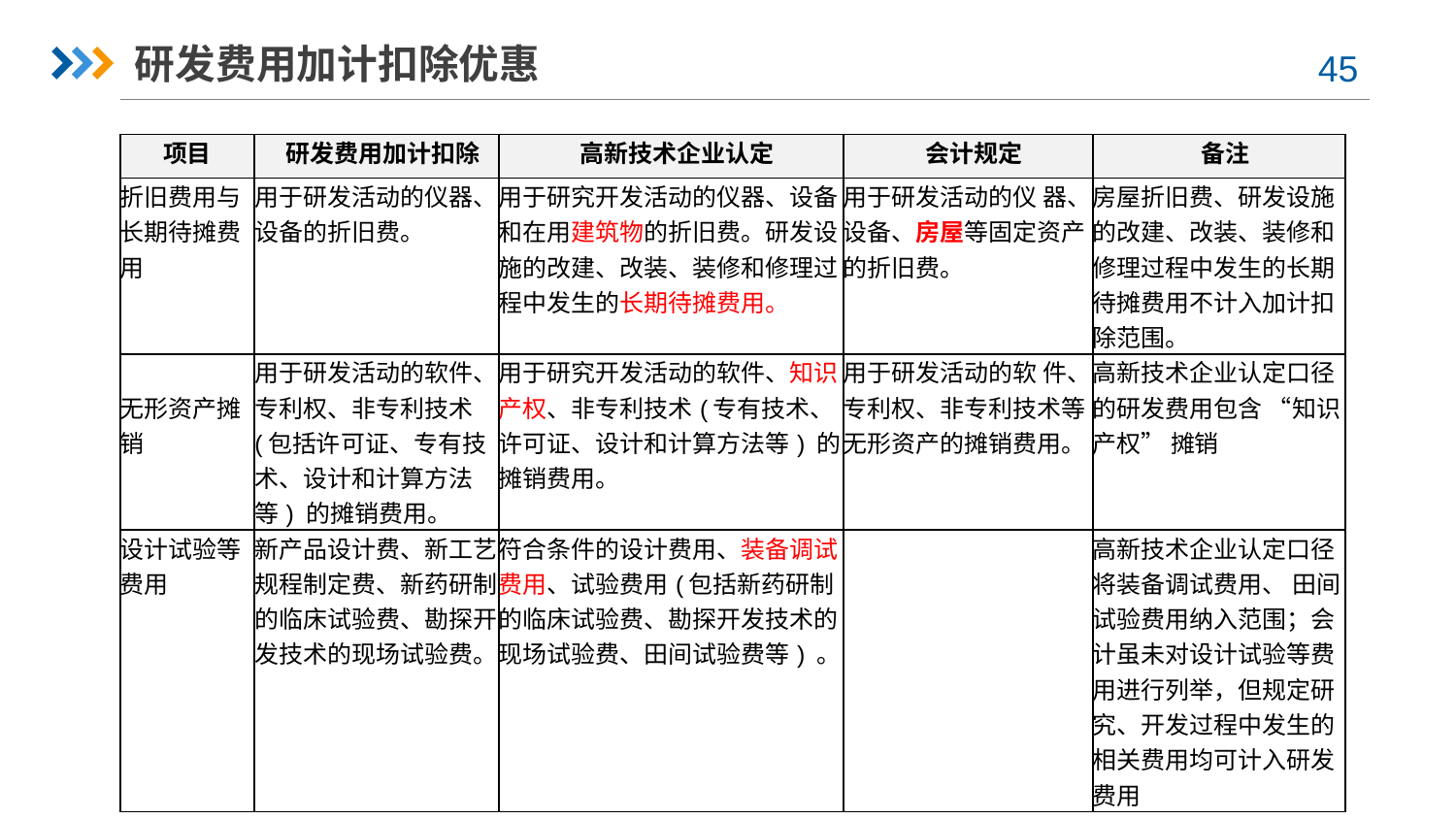

研发费用加计扣除优惠
| 项目 | 研发费用加计扣除 | 高新技术企业认定 | 会计规定 | 备注 |
| --- | --- | --- | --- | --- |
| 折旧费用与长期待摊费用 | 用于研发活动的仪器、 设备的折旧费。 | 用于研究开发活动的仪器、设备和在用建筑物的折旧费。研发设施的改建、改装、装修和修理过程中发生的长期待摊费用。 | 用于研发活动的仪 器、设备、房屋等固定资产的折旧费。 | 房屋折旧费、研发设施的改建、改装、装修和修理过程中发生的长期待摊费用不计入加计扣除范围。 |
| 无形资产摊 销 | 用于研发活动的软件、 专利权、非专利技术 (包括许可证、专有技 术、设计和计算方法 等) 的摊销费用。 | 用于研究开发活动的软件、知识产权、非专利技术(专有技术、许可证、设计和计算方法等) 的摊销费用。 | 用于研发活动的软 件、专利权、非专利技术等无形资产的摊销费用。 | 高新技术企业认定口径的研发费用包含 “知识产权” 摊销 |
| 设计试验等 费用 | 新产品设计费、新工艺 规程制定费、新药研制 的临床试验费、勘探开 发技术的现场试验费。 | 符合条件的设计费用、装备调试费用、试验费用(包括新药研制的临床试验费、勘探开发技术的现场试验费、田间试验费等) 。 |  | 高新技术企业认定口径将装备调试费用、 田间试验费用纳入范围；会计虽未对设计试验等费用进行列举，但规定研究、开发过程中发生的相关费用均可计入研发费用 |